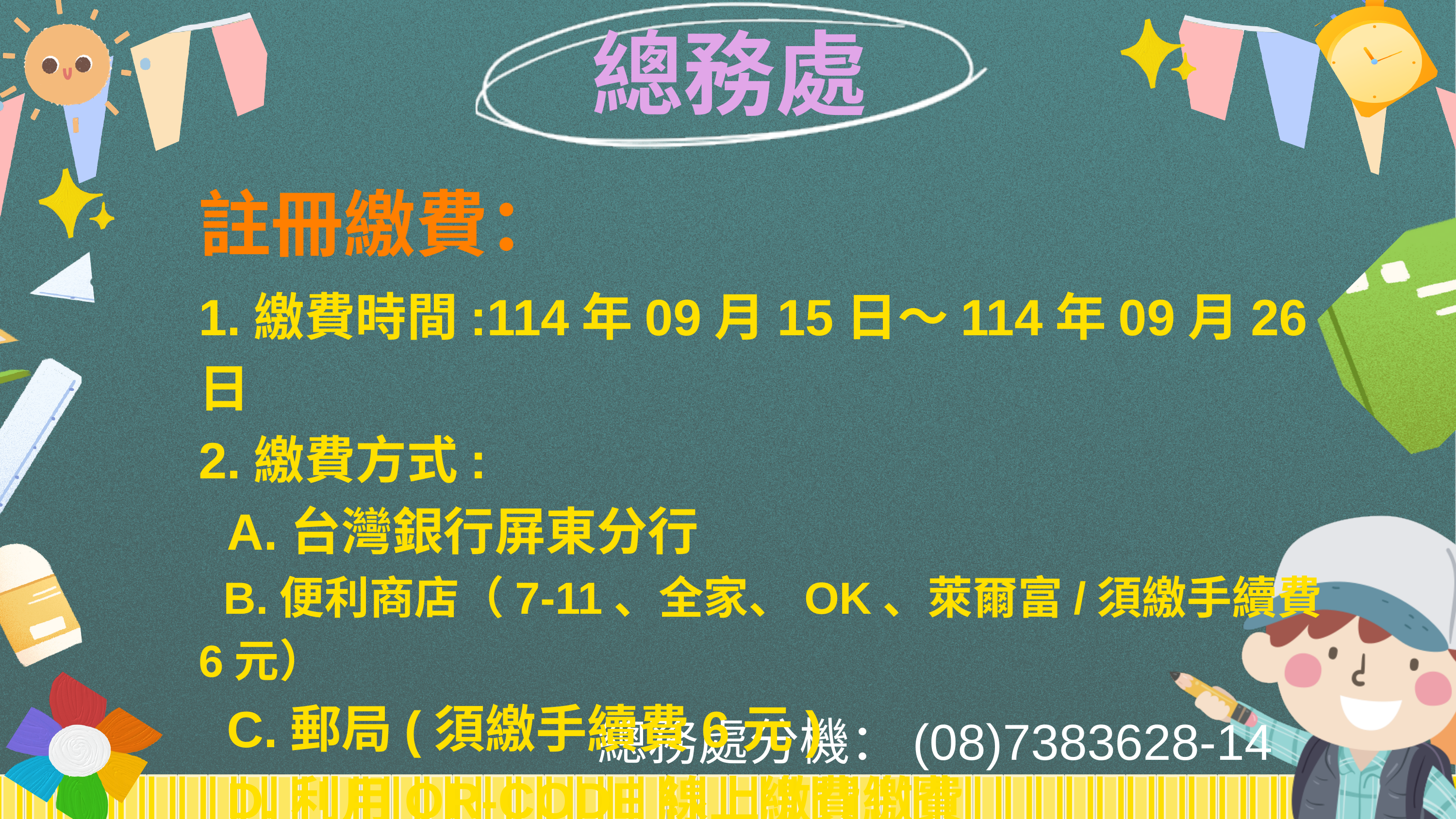

總務處

註冊繳費：

1.繳費時間:114年09月15日～114年09月26日
2.繳費方式:
  A.台灣銀行屏東分行
  B.便利商店（7-11、全家、OK、萊爾富/須繳手續費6元）
  C.郵局(須繳手續費6元)
  D.利用QR-CODE線上繳費繳費

總務處分機：(08)7383628-14